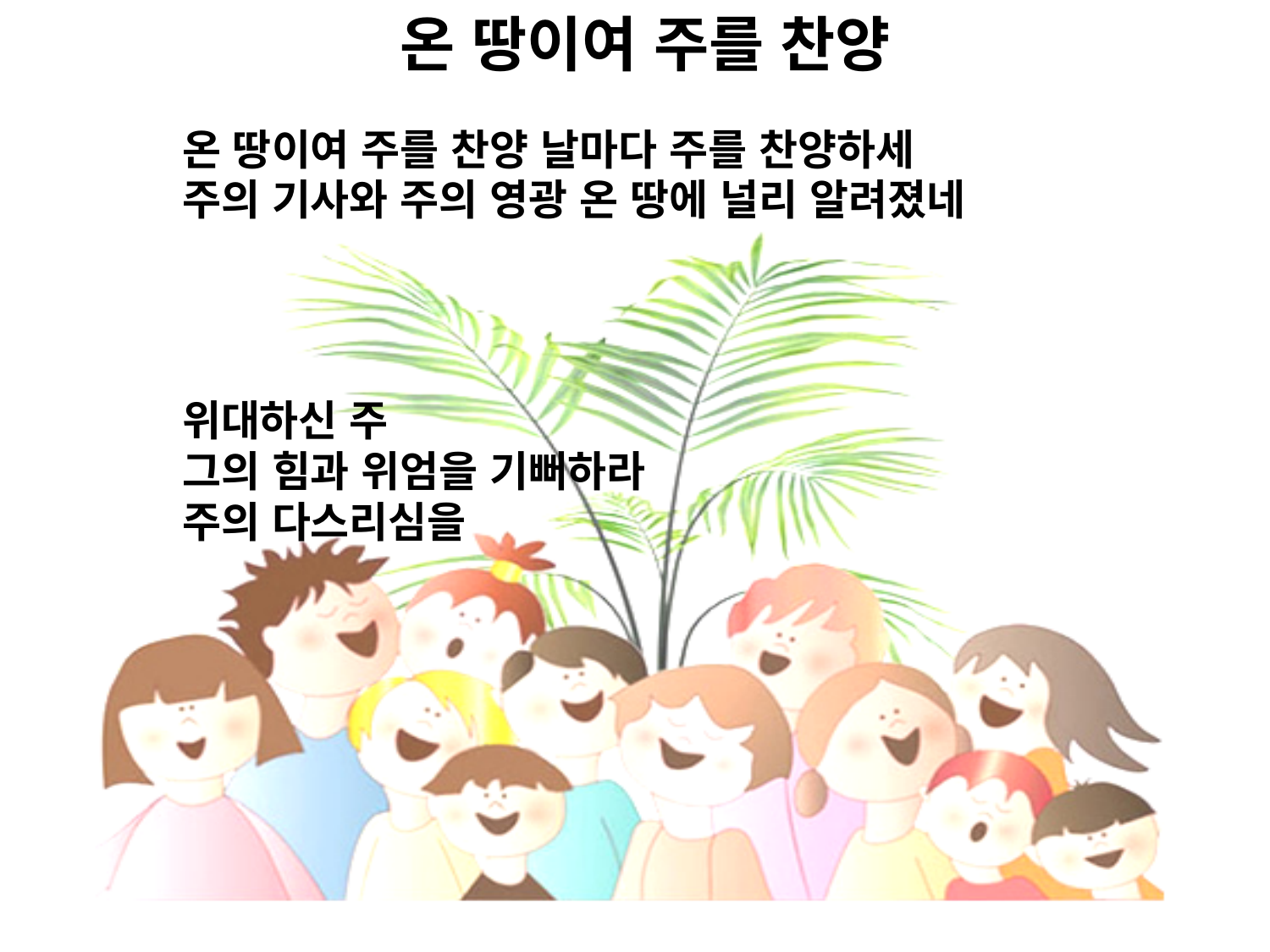

# 온 땅이여 주를 찬양
온 땅이여 주를 찬양 날마다 주를 찬양하세
주의 기사와 주의 영광 온 땅에 널리 알려졌네

위대하신 주
그의 힘과 위엄을 기뻐하라
주의 다스리심을